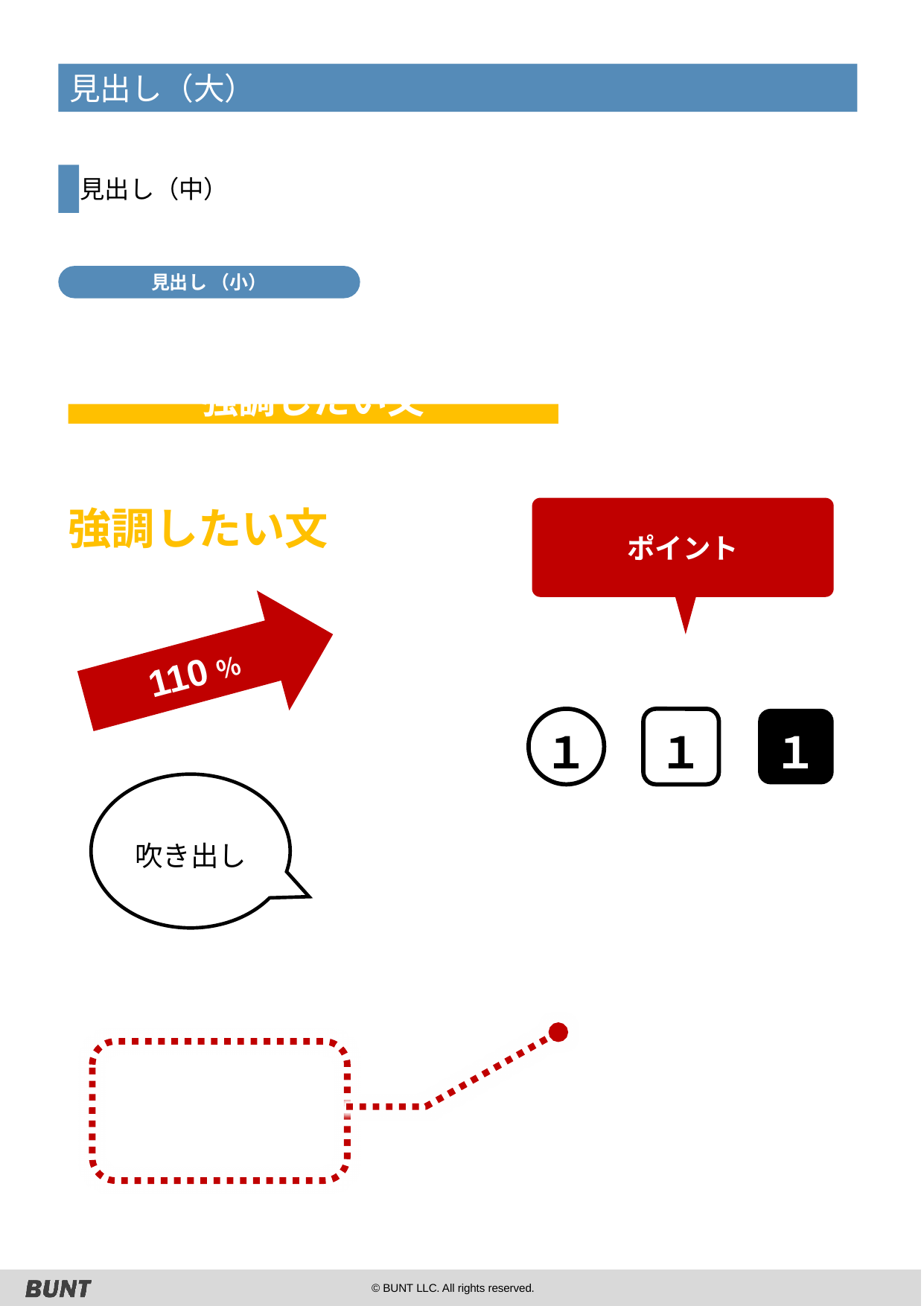

見出し（大）

見出し（中）
見出し （小）
強調したい文
強調したい文
ポイント

110％
１
１
１
吹き出し